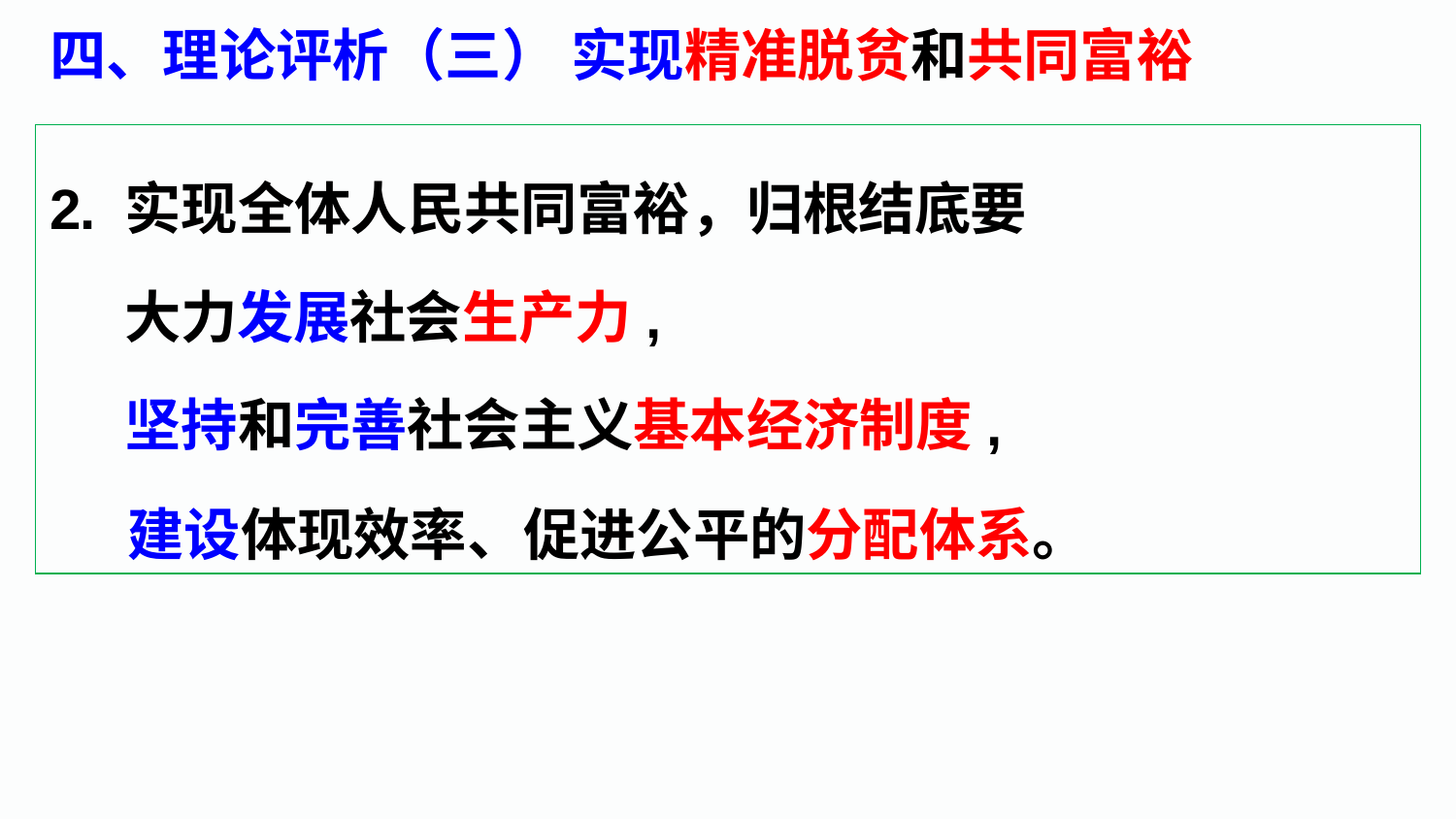

四、理论评析（三） 实现精准脱贫和共同富裕
2. 实现全体人民共同富裕，归根结底要
     大力发展社会生产力,
     坚持和完善社会主义基本经济制度,
     建设体现效率、促进公平的分配体系。